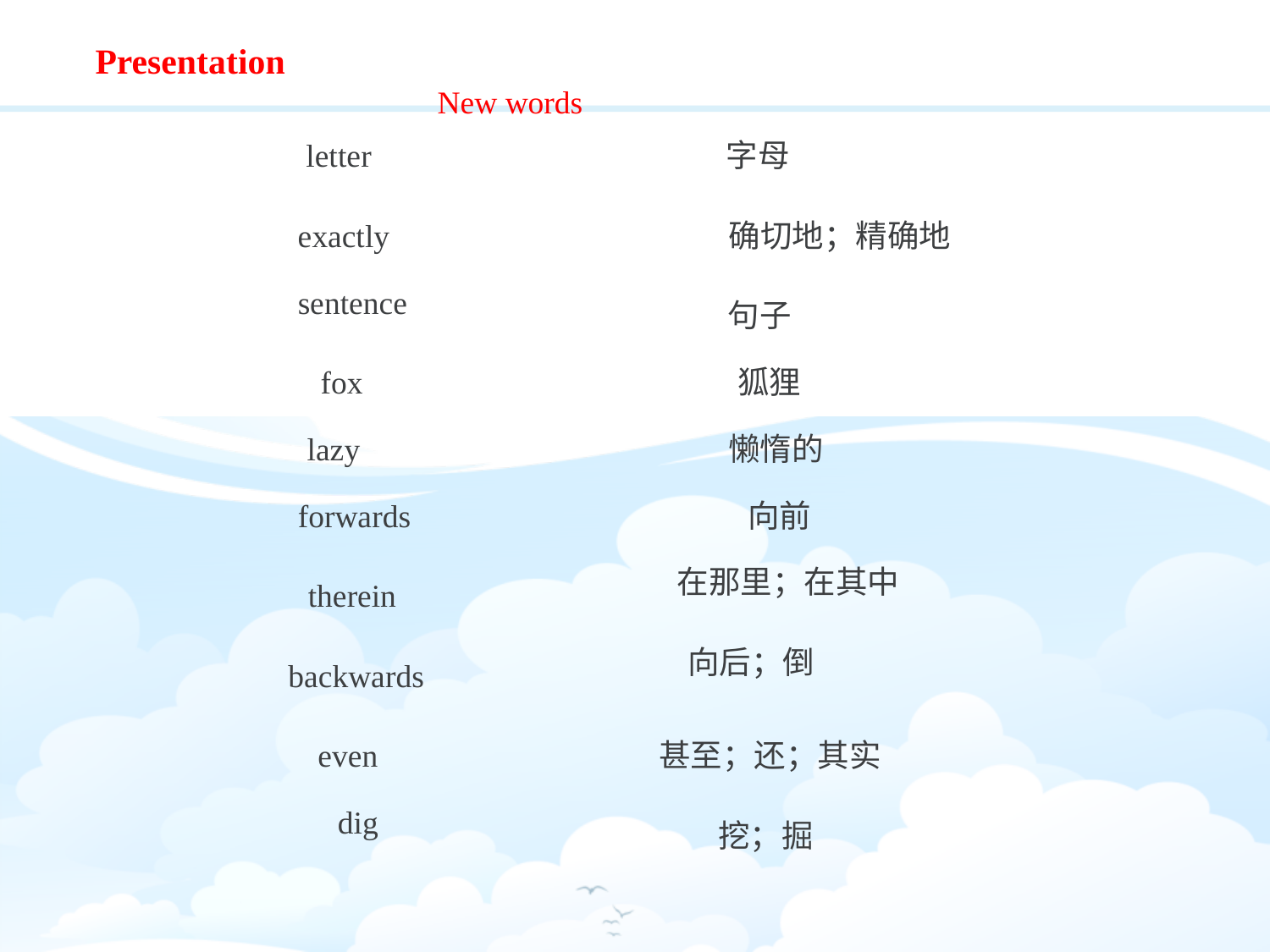

Presentation
New words
letter
字母
exactly
确切地；精确地
sentence
句子
fox
狐狸
懒惰的
lazy
向前
forwards
在那里；在其中
therein
向后；倒
backwards
even
甚至；还；其实
dig
挖；掘